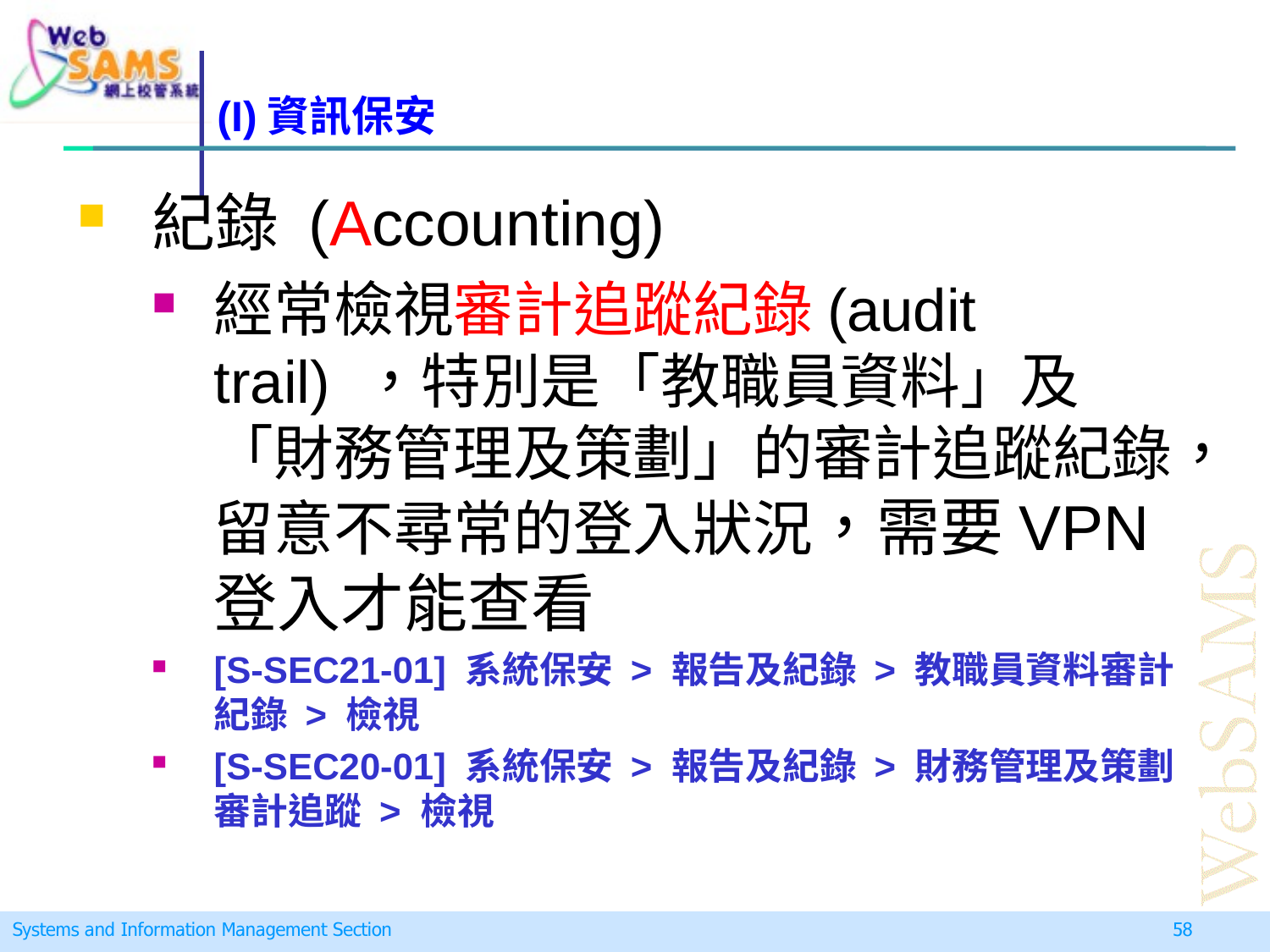

# (I)資訊保安
紀錄 (Accounting)
經常檢視審計追蹤紀錄(audit trail) ，特別是「教職員資料」及「財務管理及策劃」的審計追蹤紀錄，留意不尋常的登入狀況，需要VPN登入才能查看
[S-SEC21-01] 系統保安 > 報告及紀錄 > 教職員資料審計紀錄 > 檢視
[S-SEC20-01] 系統保安 > 報告及紀錄 > 財務管理及策劃審計追蹤 > 檢視